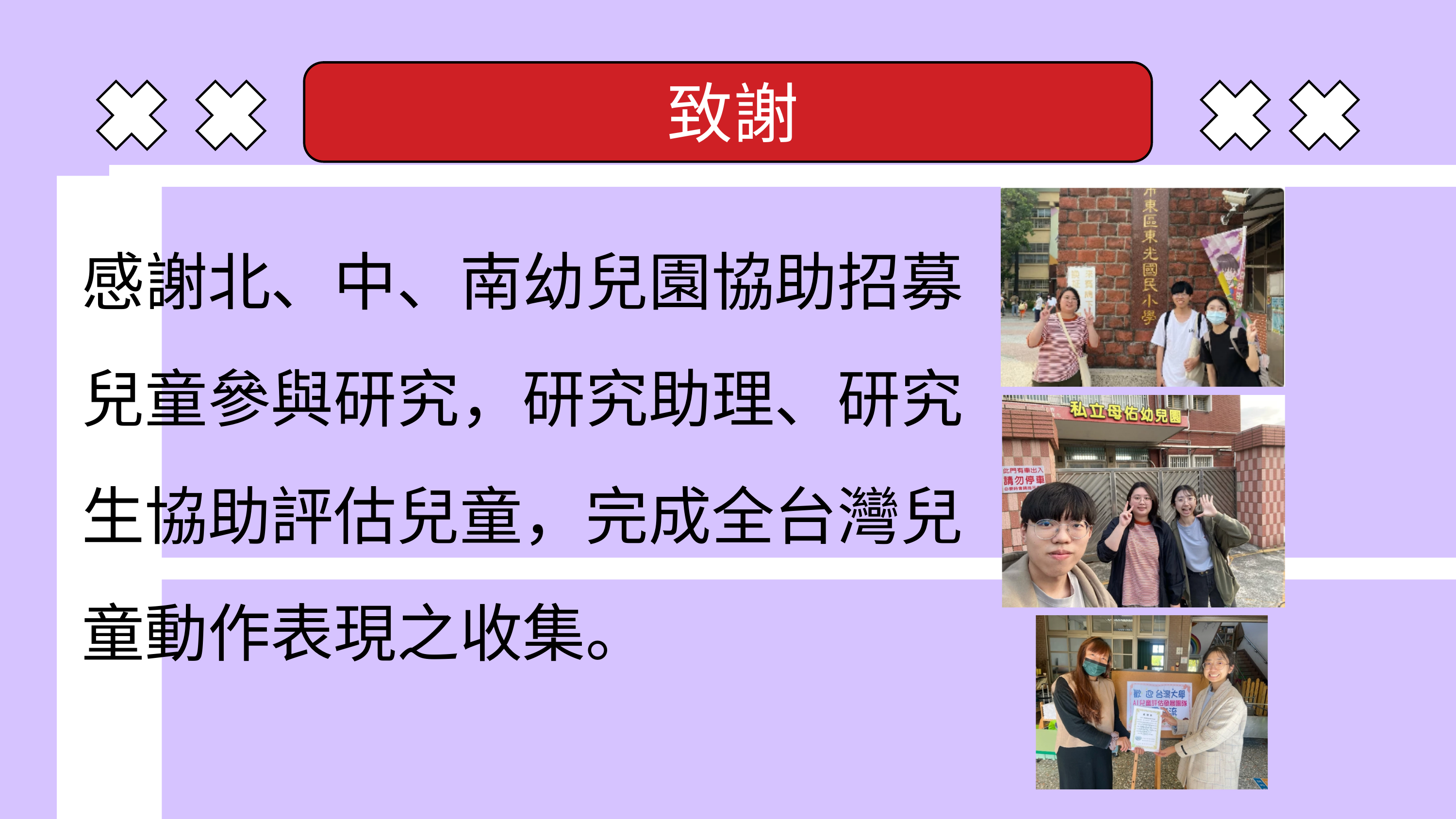

致謝

感謝北、中、南幼兒園協助招募兒童參與研究，研究助理、研究生協助評估兒童，完成全台灣兒童動作表現之收集。